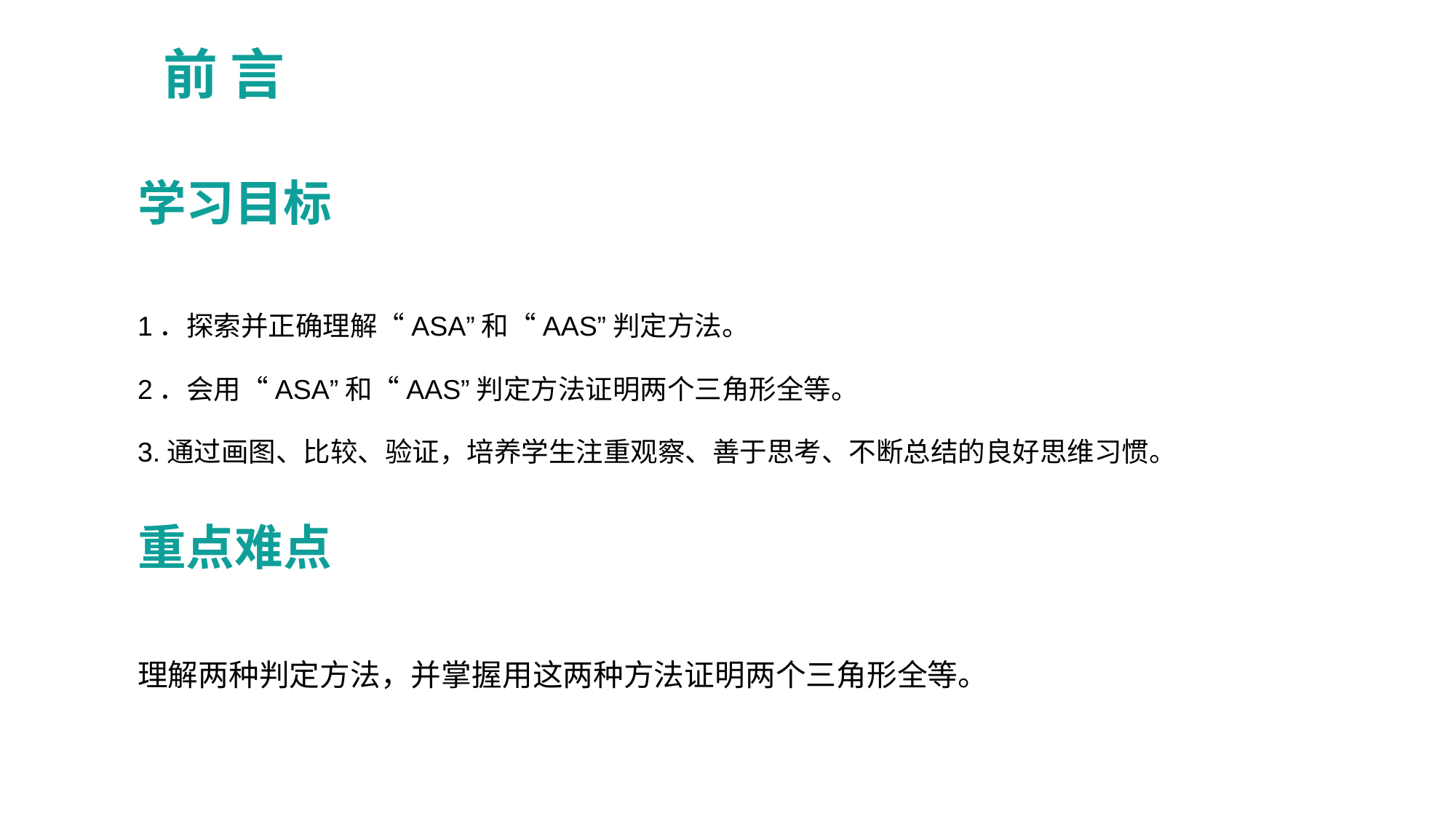

前 言
学习目标
1．探索并正确理解“ASA”和“AAS”判定方法。
2．会用“ASA”和“AAS”判定方法证明两个三角形全等。
3.通过画图、比较、验证，培养学生注重观察、善于思考、不断总结的良好思维习惯。
重点难点
理解两种判定方法，并掌握用这两种方法证明两个三角形全等。